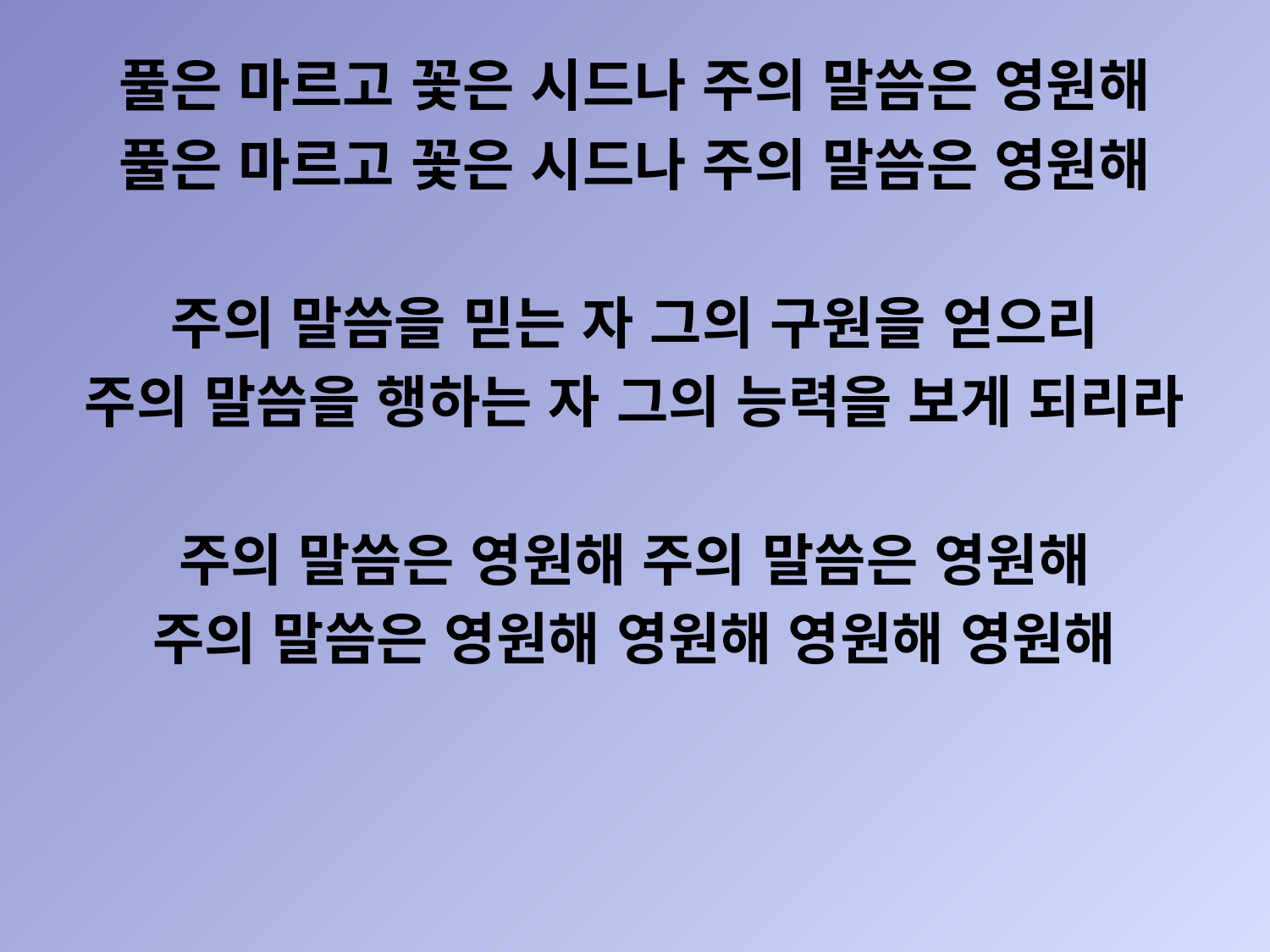

풀은 마르고 꽃은 시드나 주의 말씀은 영원해
풀은 마르고 꽃은 시드나 주의 말씀은 영원해

주의 말씀을 믿는 자 그의 구원을 얻으리
주의 말씀을 행하는 자 그의 능력을 보게 되리라

주의 말씀은 영원해 주의 말씀은 영원해
주의 말씀은 영원해 영원해 영원해 영원해